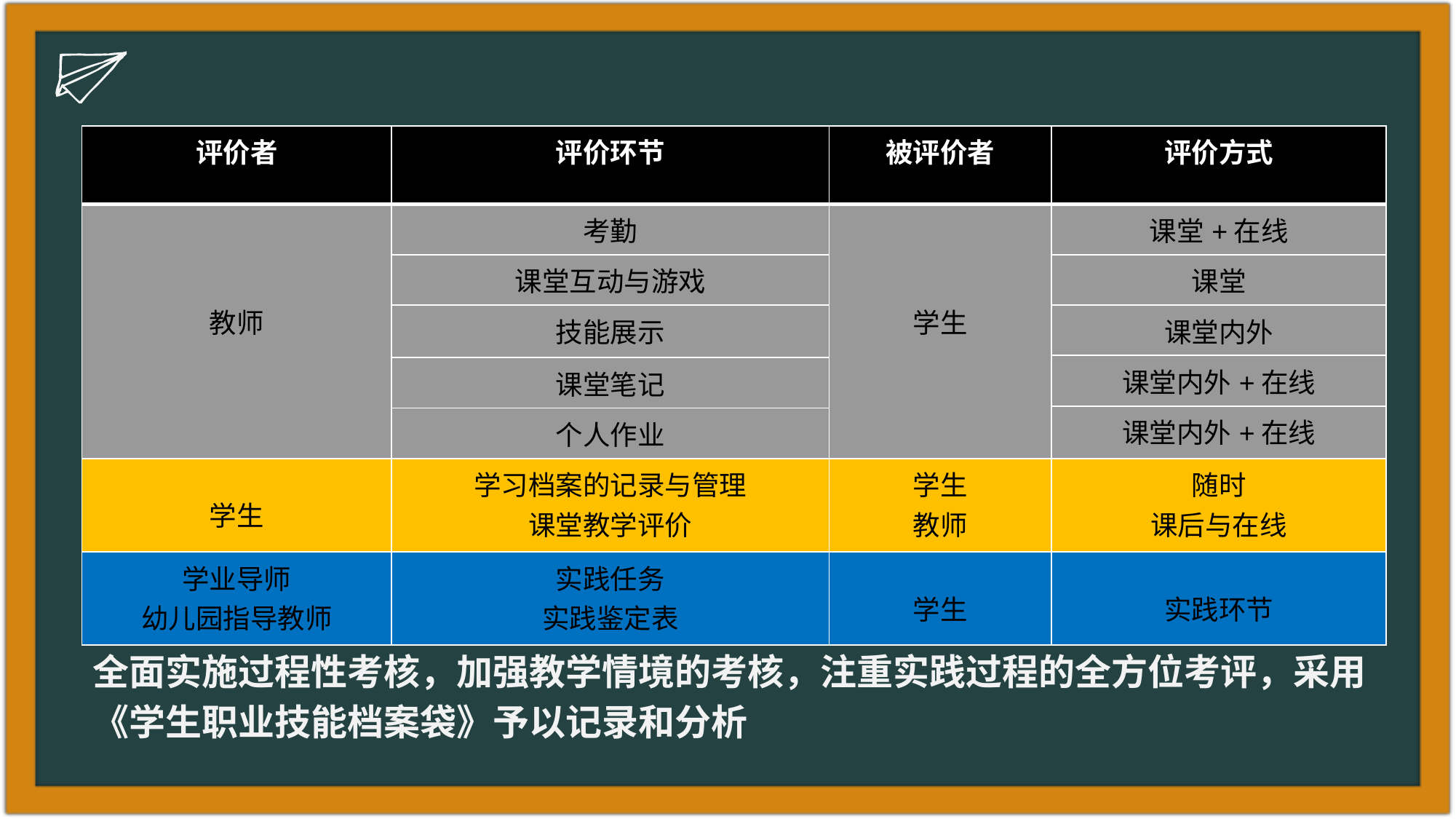

| 评价者 | 评价环节 | 被评价者 | 评价方式 |
| --- | --- | --- | --- |
| 教师 | 考勤 | 学生 | 课堂+在线 |
|  | 课堂互动与游戏 |  | 课堂 |
|  | 技能展示 |  | 课堂内外 |
|  |  |  | 课堂内外+在线 |
|  | 课堂笔记 |  |  |
|  |  |  | 课堂内外+在线 |
|  | 个人作业 |  |  |
| 学生 | 学习档案的记录与管理 课堂教学评价 | 学生 教师 | 随时 课后与在线 |
| 学业导师 幼儿园指导教师 | 实践任务 实践鉴定表 | 学生 | 实践环节 |
全面实施过程性考核，加强教学情境的考核，注重实践过程的全方位考评，采用《学生职业技能档案袋》予以记录和分析